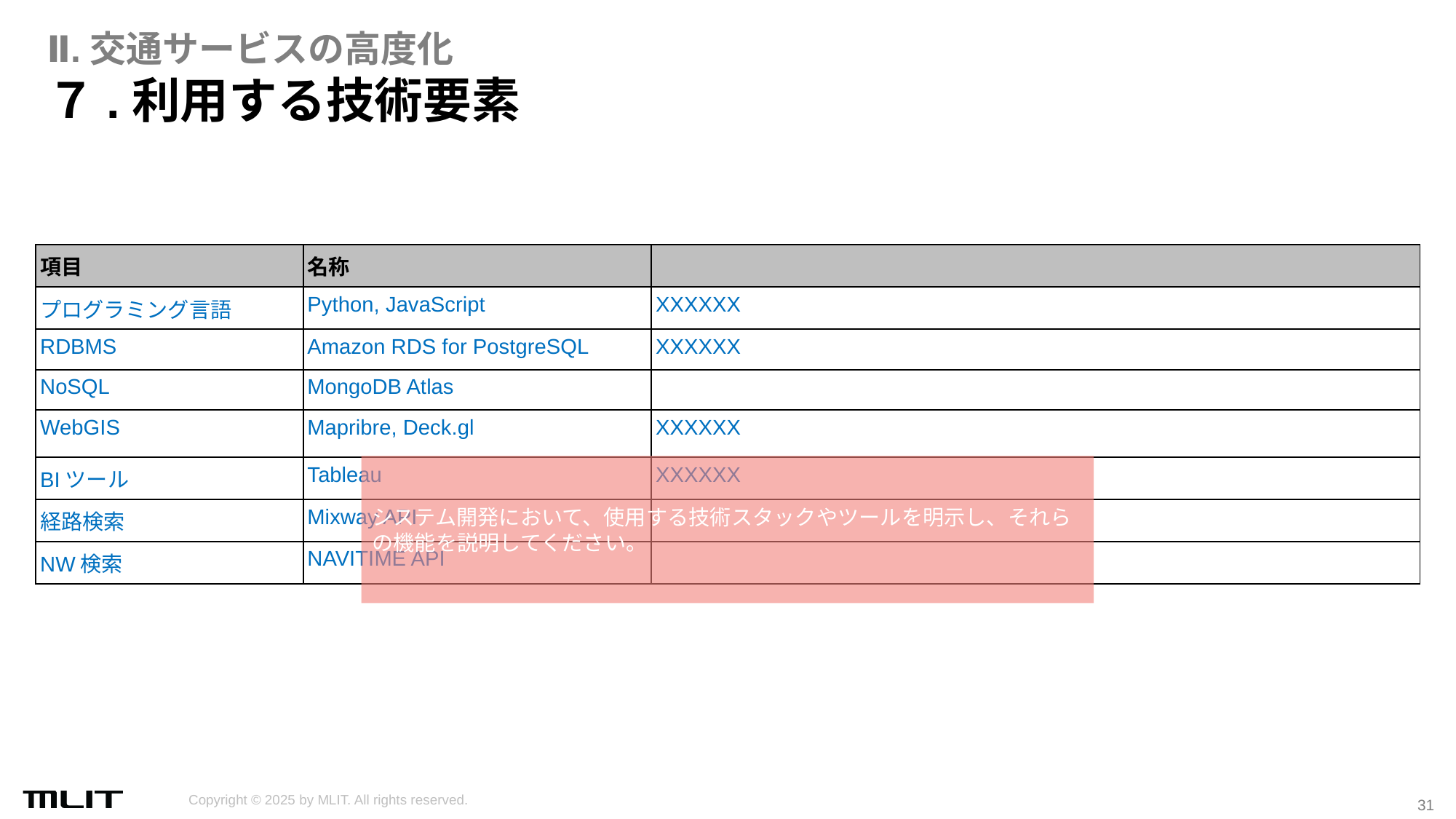

Ⅱ.交通サービスの高度化
# ７.利用する技術要素

| 項目 | 名称 |  |
| --- | --- | --- |
| プログラミング言語 | Python, JavaScript | XXXXXX |
| RDBMS | Amazon RDS for PostgreSQL | XXXXXX |
| NoSQL | MongoDB Atlas |  |
| WebGIS | Mapribre, Deck.gl | XXXXXX |
| BIツール | Tableau | XXXXXX |
| 経路検索 | Mixway API |  |
| NW検索 | NAVITIME API |  |
システム開発において、使用する技術スタックやツールを明示し、それらの機能を説明してください。